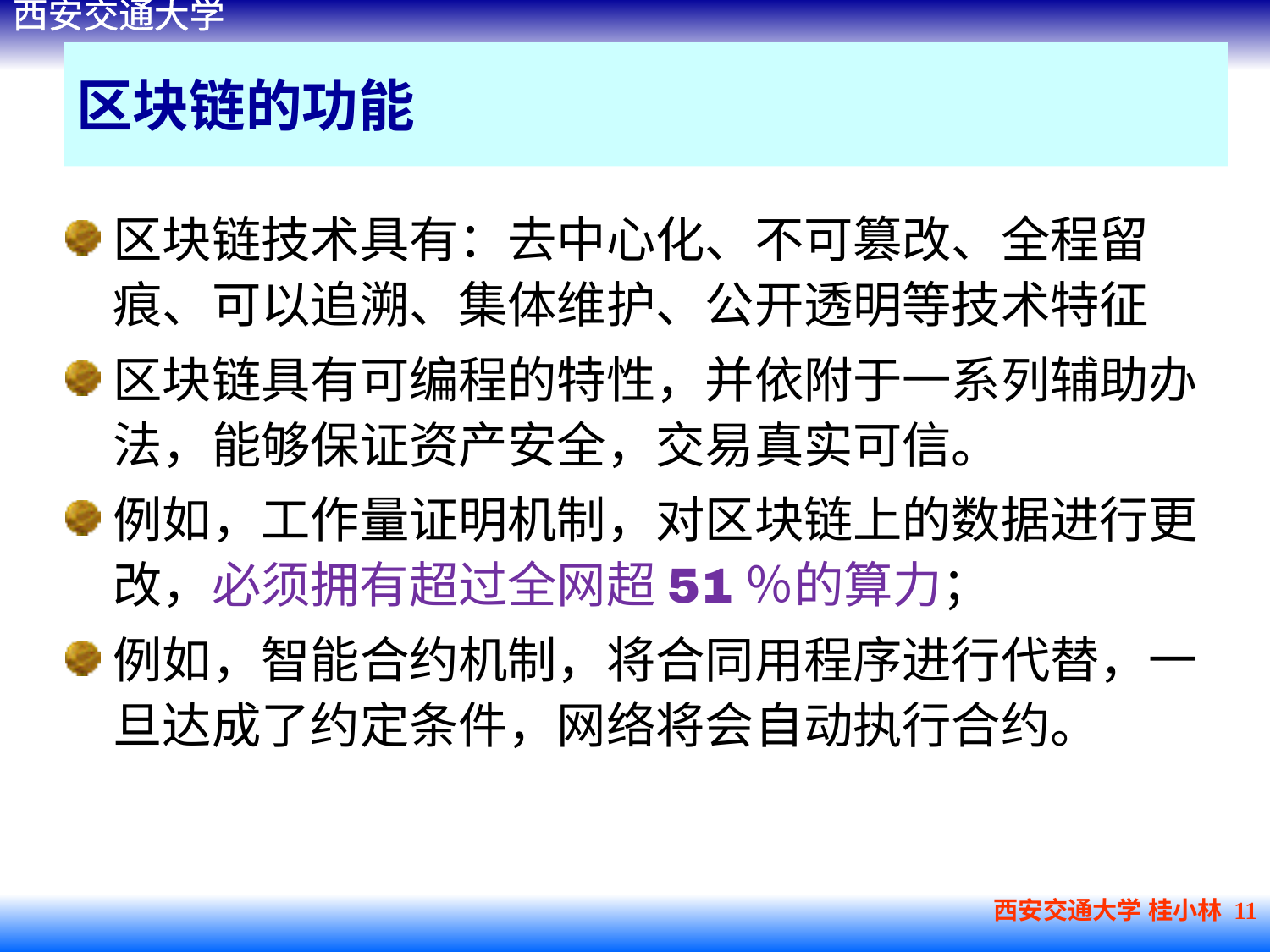

# 区块链的功能
区块链技术具有：去中心化、不可篡改、全程留痕、可以追溯、集体维护、公开透明等技术特征
区块链具有可编程的特性，并依附于一系列辅助办法，能够保证资产安全，交易真实可信。
例如，工作量证明机制，对区块链上的数据进行更改，必须拥有超过全网超51％的算力；
例如，智能合约机制，将合同用程序进行代替，一旦达成了约定条件，网络将会自动执行合约。
西安交通大学 桂小林 11